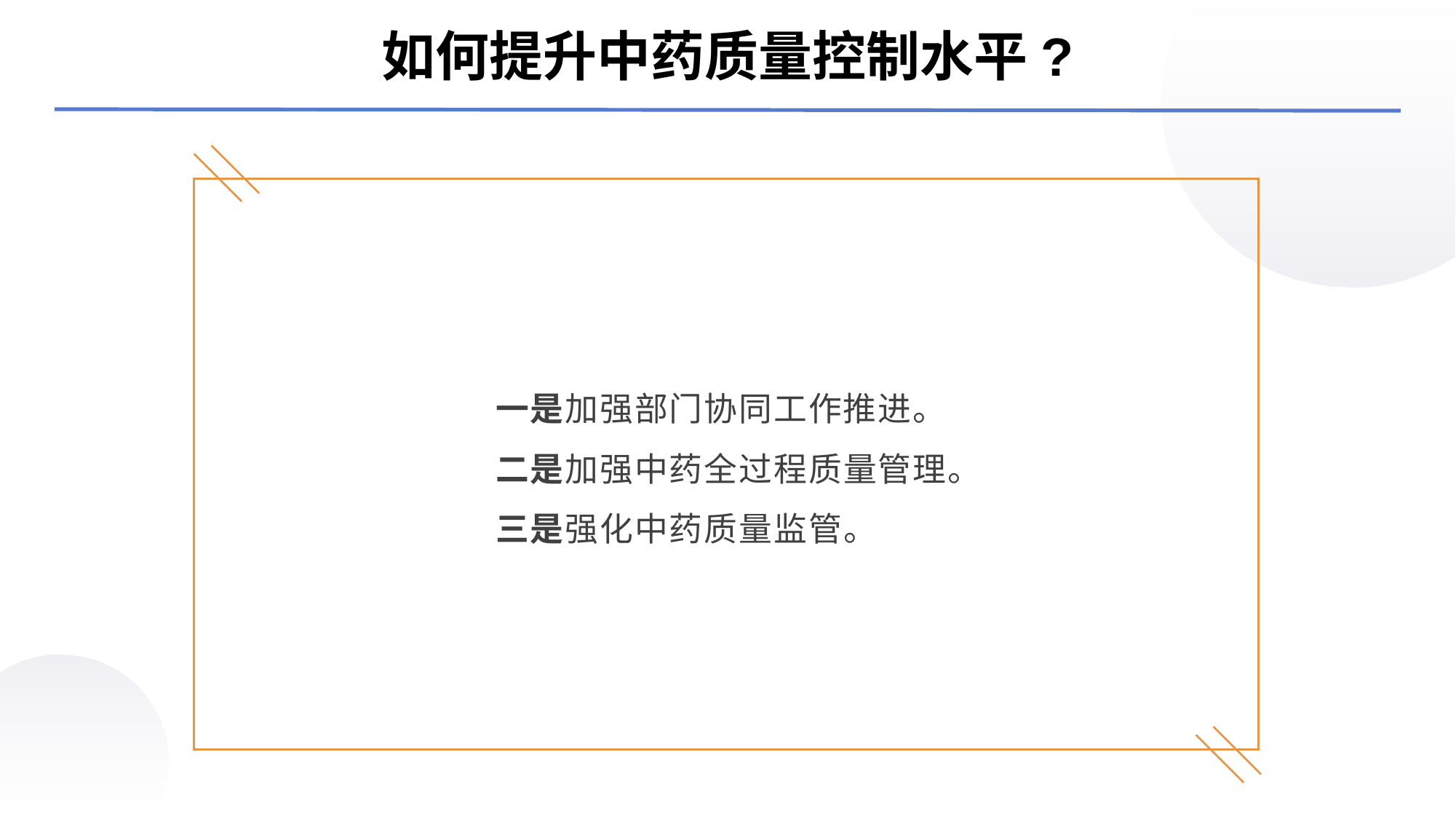

如何提升中药质量控制水平?

一是加强部门协同工作推进。
二是加强中药全过程质量管理。
三是强化中药质量监管。